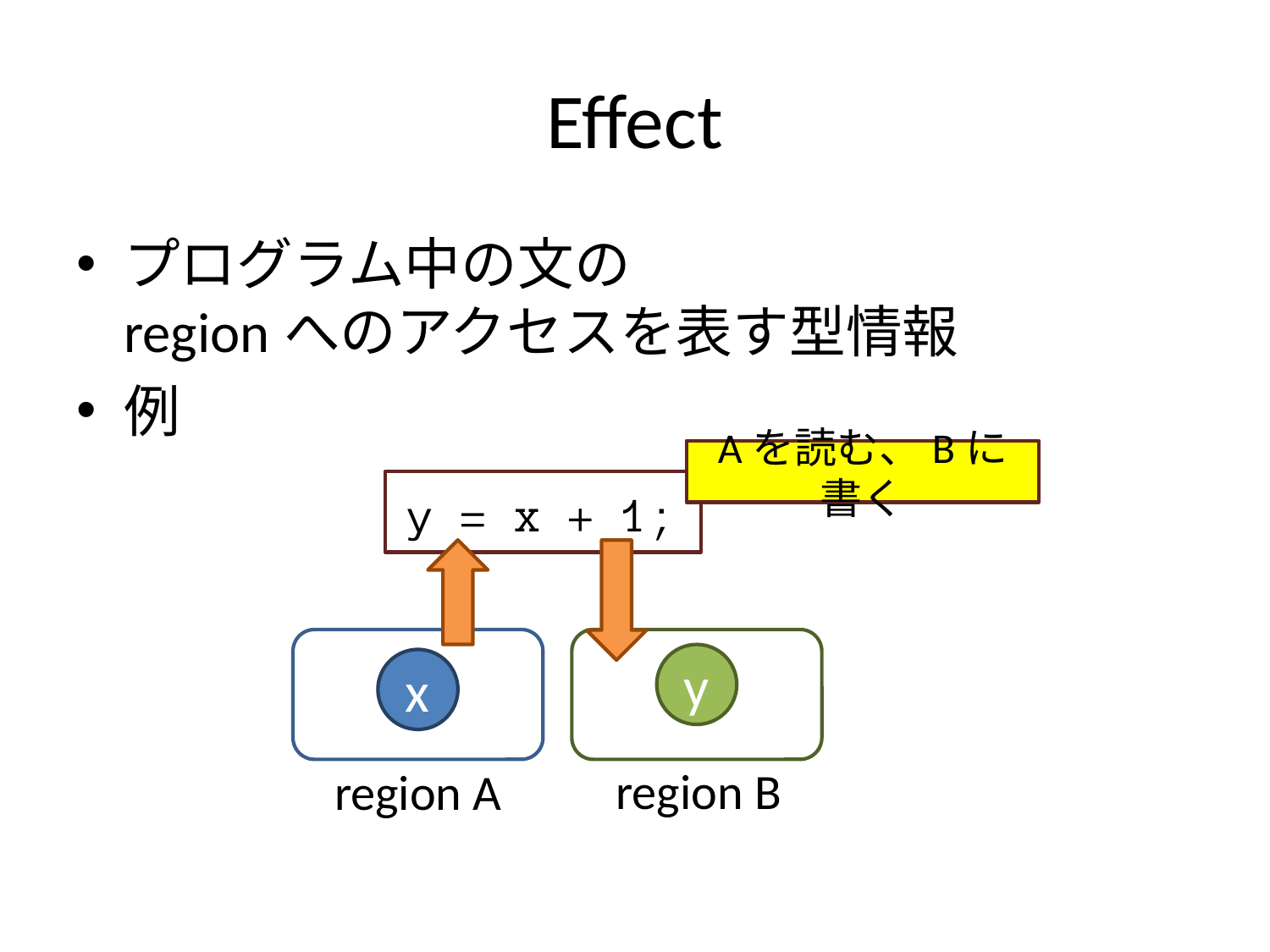

# Effect
プログラム中の文の
regionへのアクセスを表す型情報
例
Aを読む、Bに書く
y = x + 1;

y
x
region A
region B